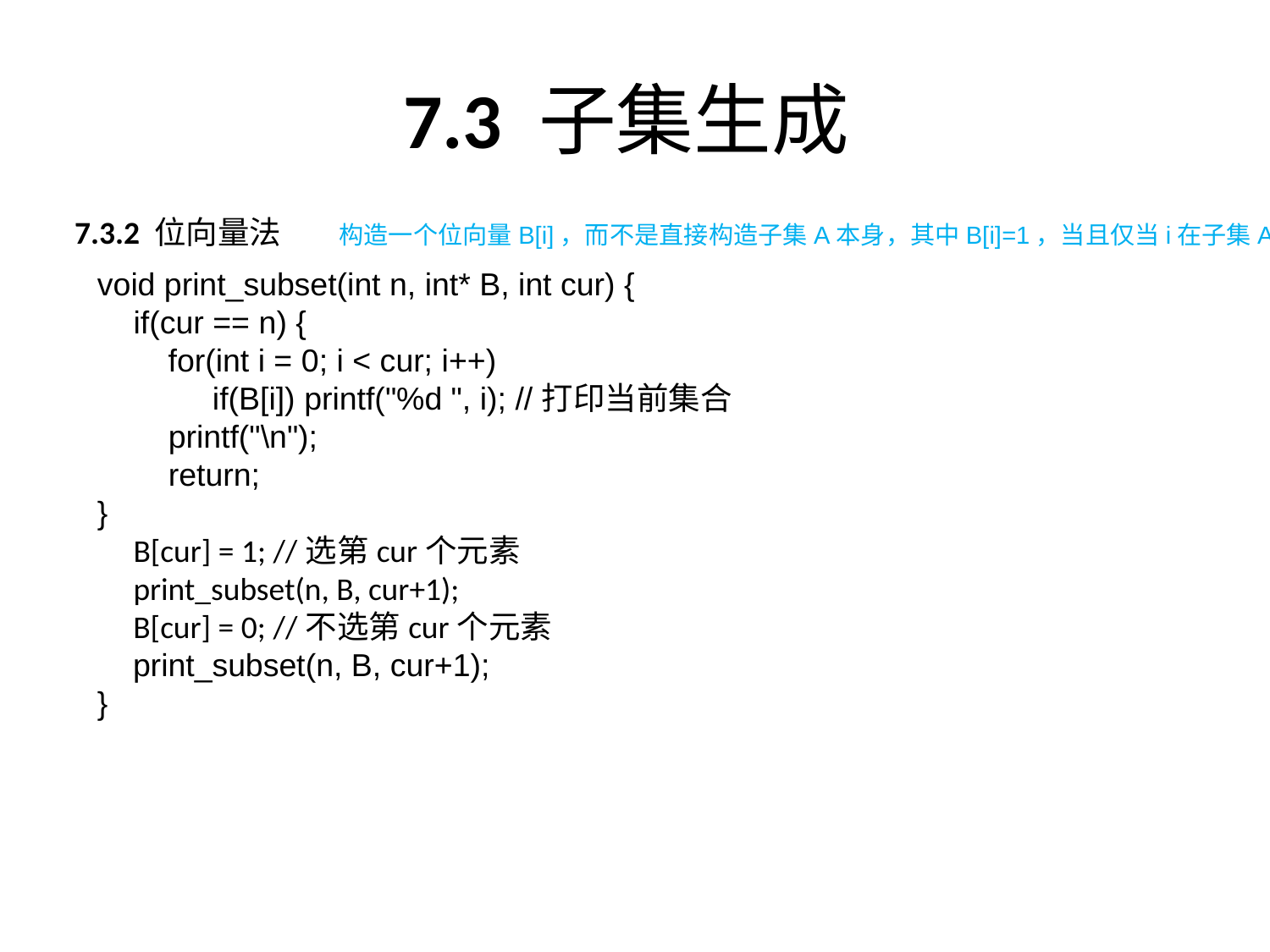

# 7.3 子集生成
7.3.2 位向量法        构造一个位向量B[i]，而不是直接构造子集A本身，其中B[i]=1，当且仅当i在子集A中。

void print_subset(int n, int* B, int cur) {
         if(cur == n) {
        for(int i = 0; i < cur; i++)
             if(B[i]) printf("%d ", i); //打印当前集合
        printf("\n");
        return;
}
     B[cur] = 1; //选第cur个元素
     print_subset(n, B, cur+1);
     B[cur] = 0; //不选第cur个元素
    print_subset(n, B, cur+1);
}